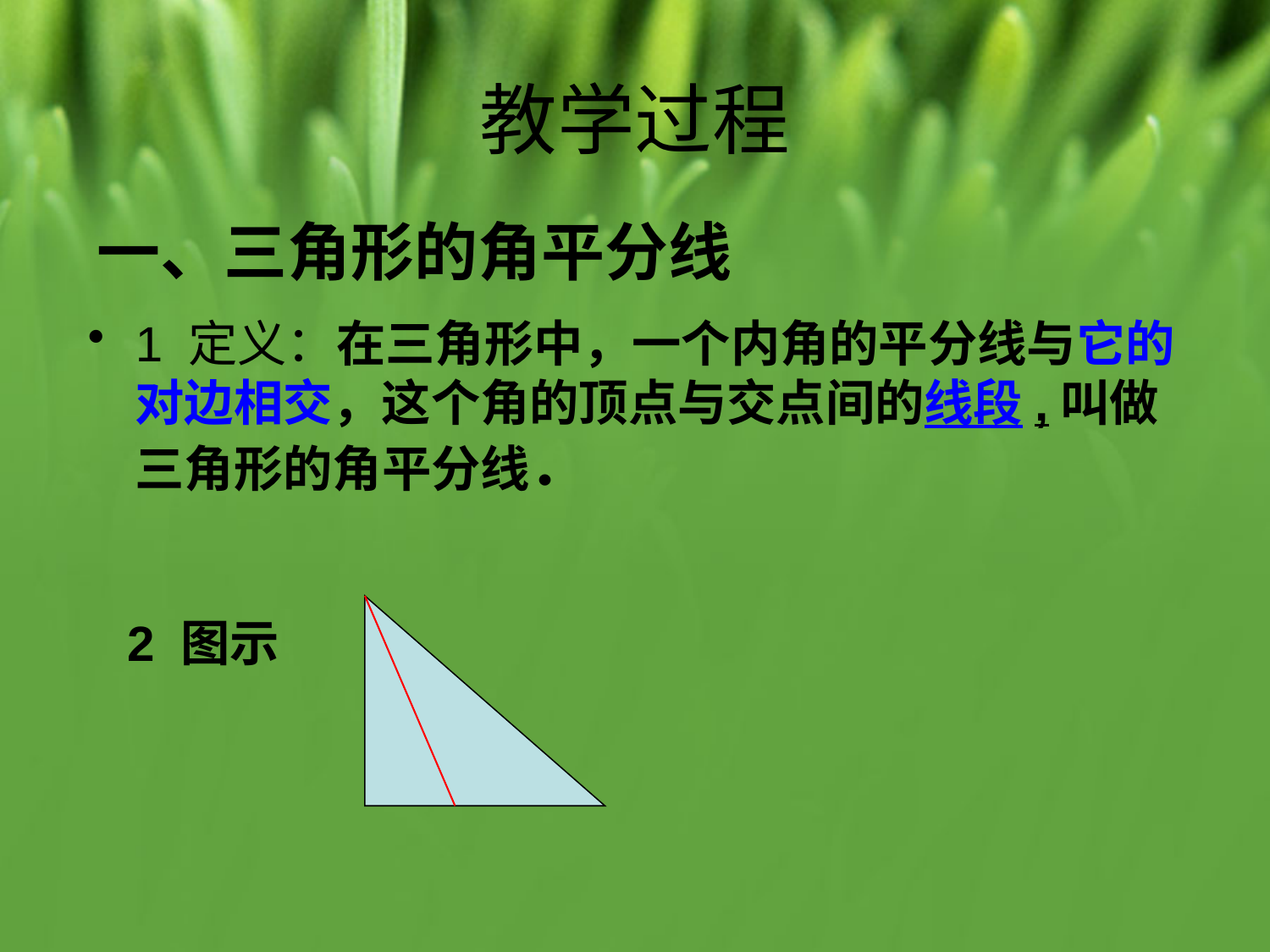

# 教学过程
一、三角形的角平分线
1 定义：在三角形中，一个内角的平分线与它的对边相交，这个角的顶点与交点间的线段,叫做三角形的角平分线．

2 图示